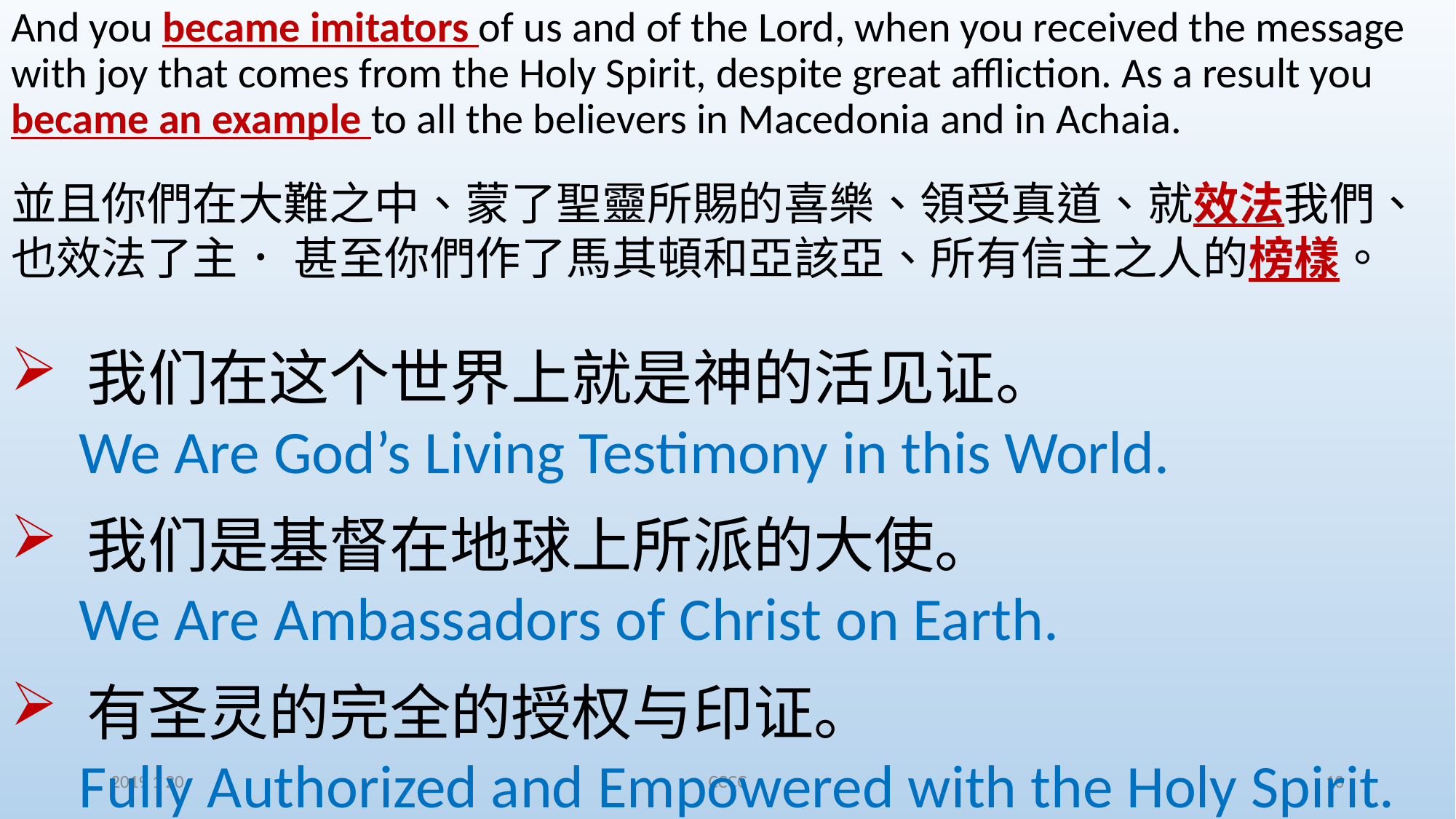

And you became imitators of us and of the Lord, when you received the message with joy that comes from the Holy Spirit, despite great affliction. As a result you became an example to all the believers in Macedonia and in Achaia.

並且你們在大難之中、蒙了聖靈所賜的喜樂、領受真道、就效法我們、也效法了主． 甚至你們作了馬其頓和亞該亞、所有信主之人的榜樣。
 我们在这个世界上就是神的活见证。
     We Are God’s Living Testimony in this World.

 我们是基督在地球上所派的大使。
     We Are Ambassadors of Christ on Earth.

 有圣灵的完全的授权与印证。
     Fully Authorized and Empowered with the Holy Spirit.
2019 1 20
CCCC
10